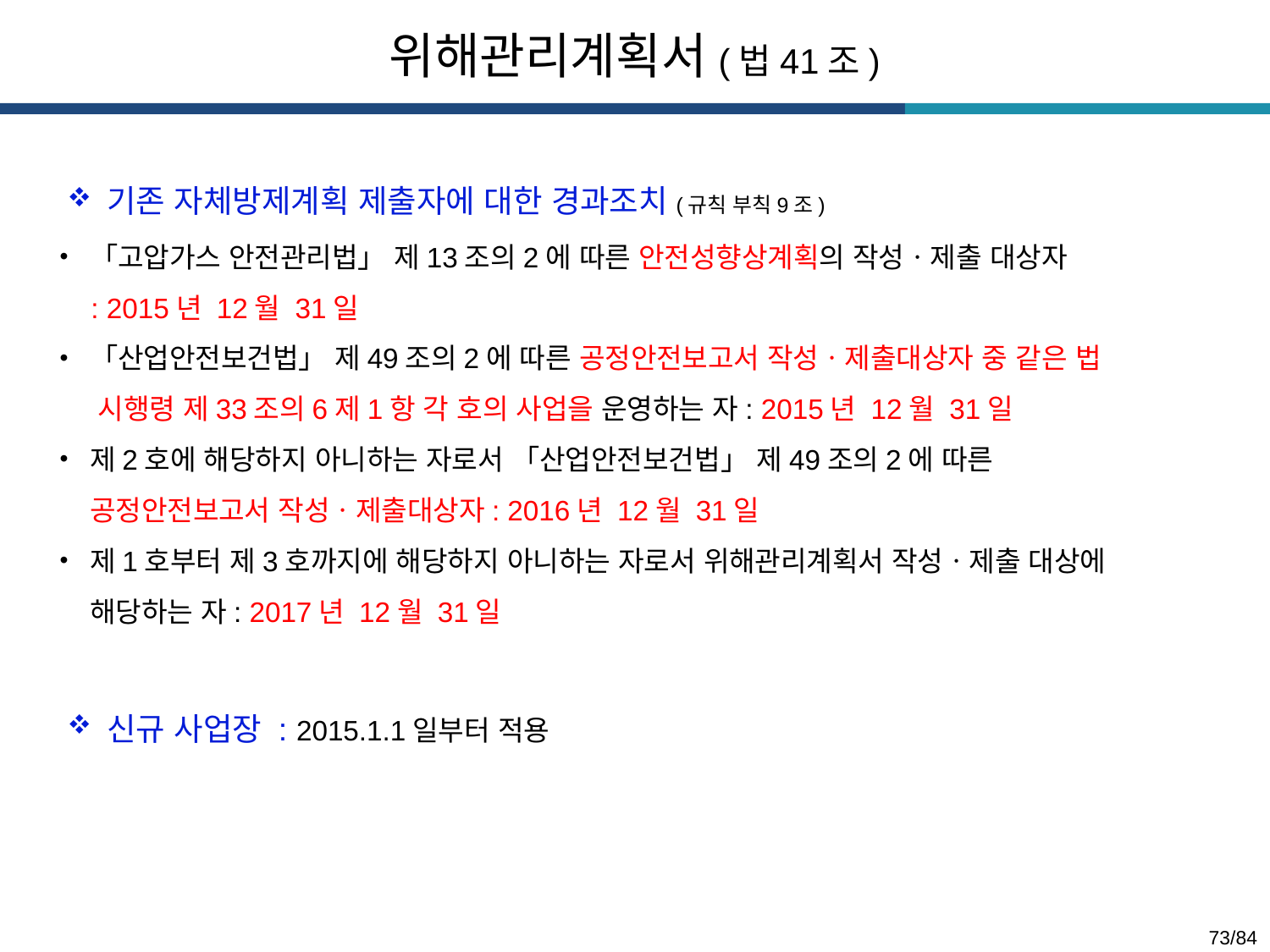

위해관리계획서(법41조)
기존 자체방제계획 제출자에 대한 경과조치(규칙 부칙9조)
「고압가스 안전관리법」 제13조의2에 따른 안전성향상계획의 작성ㆍ제출 대상자
    : 2015년 12월 31일
「산업안전보건법」 제49조의2에 따른 공정안전보고서 작성ㆍ제출대상자 중 같은 법
    시행령 제33조의6제1항 각 호의 사업을 운영하는 자: 2015년 12월 31일
제2호에 해당하지 아니하는 자로서 「산업안전보건법」 제49조의2에 따른
   공정안전보고서 작성ㆍ제출대상자: 2016년 12월 31일
제1호부터 제3호까지에 해당하지 아니하는 자로서 위해관리계획서 작성ㆍ제출 대상에
   해당하는 자: 2017년 12월 31일
신규 사업장 : 2015.1.1일부터 적용